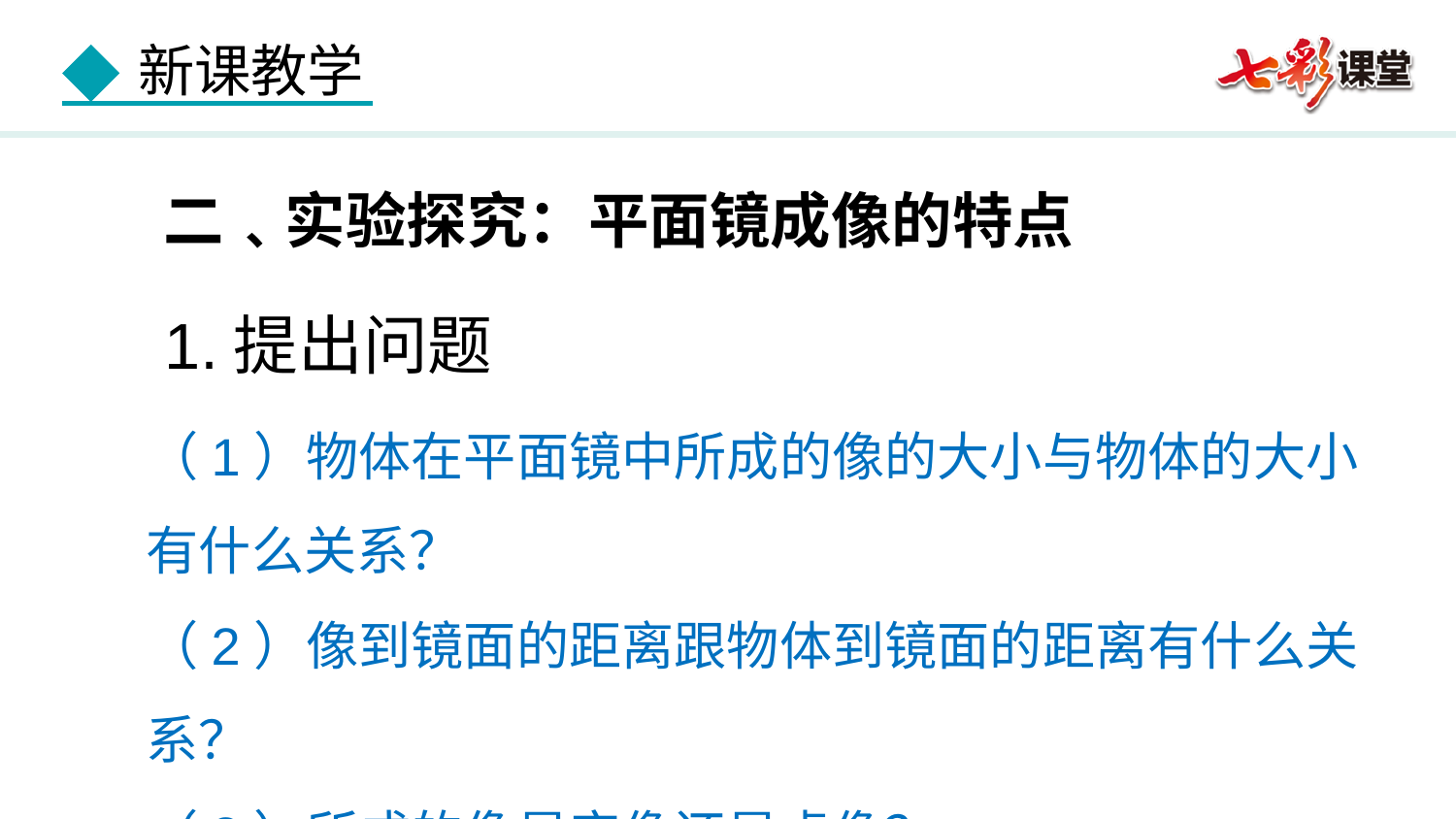

二﹑实验探究：平面镜成像的特点
1.提出问题
（1）物体在平面镜中所成的像的大小与物体的大小有什么关系？
（2）像到镜面的距离跟物体到镜面的距离有什么关系？
（3）所成的像是实像还是虚像？